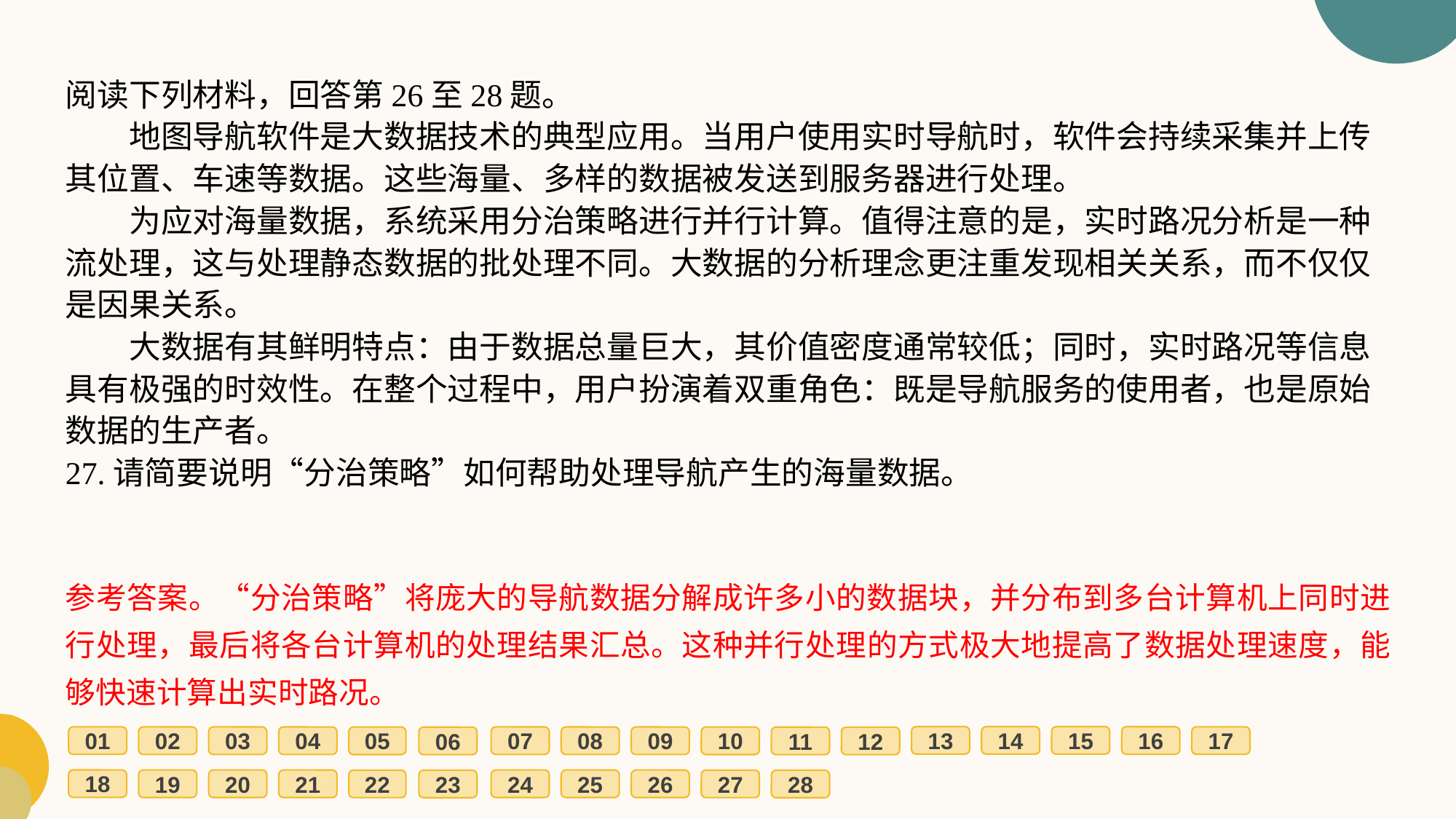

阅读下列材料，回答第26至28题。
　　地图导航软件是大数据技术的典型应用。当用户使用实时导航时，软件会持续采集并上传其位置、车速等数据。这些海量、多样的数据被发送到服务器进行处理。
　　为应对海量数据，系统采用分治策略进行并行计算。值得注意的是，实时路况分析是一种流处理，这与处理静态数据的批处理不同。大数据的分析理念更注重发现相关关系，而不仅仅是因果关系。
　　大数据有其鲜明特点：由于数据总量巨大，其价值密度通常较低；同时，实时路况等信息具有极强的时效性。在整个过程中，用户扮演着双重角色：既是导航服务的使用者，也是原始数据的生产者。
27.请简要说明“分治策略”如何帮助处理导航产生的海量数据。
参考答案。“分治策略”将庞大的导航数据分解成许多小的数据块，并分布到多台计算机上同时进行处理，最后将各台计算机的处理结果汇总。这种并行处理的方式极大地提高了数据处理速度，能够快速计算出实时路况。